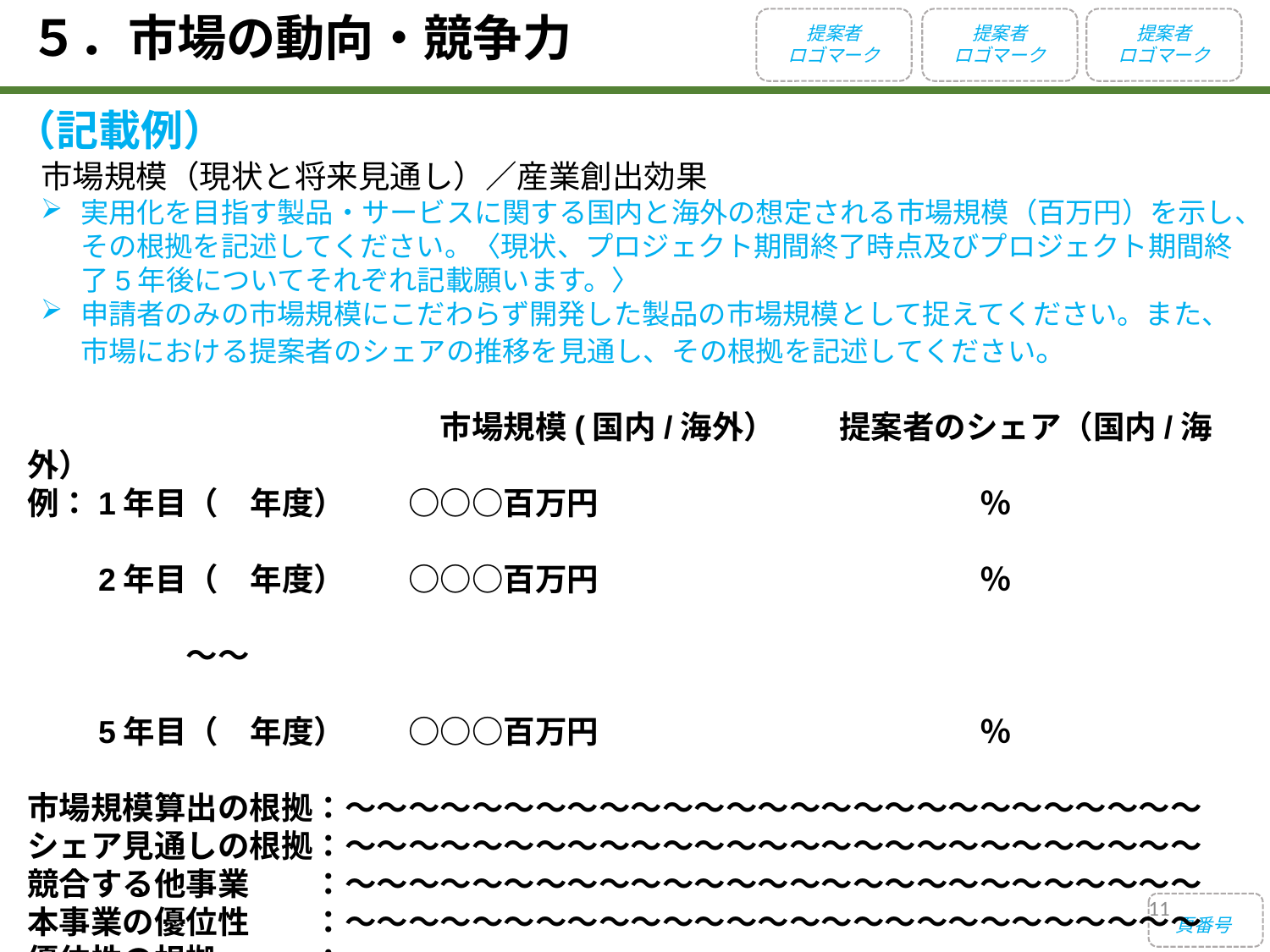

５．市場の動向・競争力

提案者
ロゴマーク
提案者
ロゴマーク
提案者
ロゴマーク
（記載例）
市場規模（現状と将来見通し）／産業創出効果
実用化を目指す製品・サービスに関する国内と海外の想定される市場規模（百万円）を示し、その根拠を記述してください。〈現状、プロジェクト期間終了時点及びプロジェクト期間終了5年後についてそれぞれ記載願います。〉
申請者のみの市場規模にこだわらず開発した製品の市場規模として捉えてください。また、市場における提案者のシェアの推移を見通し、その根拠を記述してください。

	　　　　　　　　　市場規模(国内/海外）　　提案者のシェア（国内/海外）
例：1年目（　年度）	○○○百万円	　　　　　　　　　　％

　　2年目（　年度）	○○○百万円	　　　　　　　　　　％

　　　　　～～

　　5年目（　年度）	○○○百万円	　　　　　　　　　　％

市場規模算出の根拠：～～～～～～～～～～～～～～～～～～～～～～～～～～～
シェア見通しの根拠：～～～～～～～～～～～～～～～～～～～～～～～～～～～
競合する他事業　　：～～～～～～～～～～～～～～～～～～～～～～～～～～～
本事業の優位性　　：～～～～～～～～～～～～～～～～～～～～～～～～～～～
優位性の根拠　　　：～～～～～～～～～～～～～～～～～～～～～～～～～～～

11

頁番号